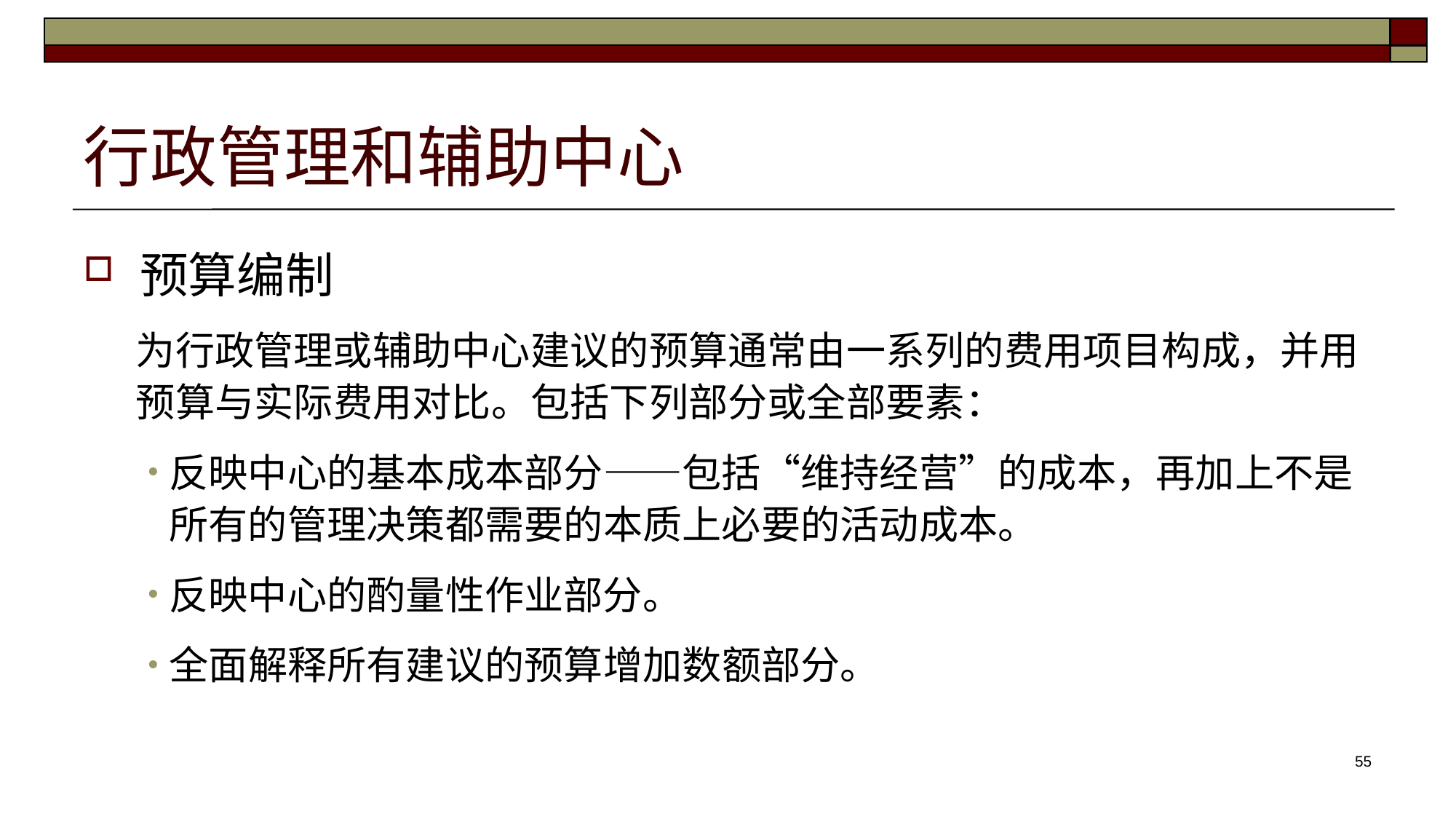

# 行政管理和辅助中心
预算编制
为行政管理或辅助中心建议的预算通常由一系列的费用项目构成，并用预算与实际费用对比。包括下列部分或全部要素：
反映中心的基本成本部分——包括“维持经营”的成本，再加上不是所有的管理决策都需要的本质上必要的活动成本。
反映中心的酌量性作业部分。
全面解释所有建议的预算增加数额部分。
55